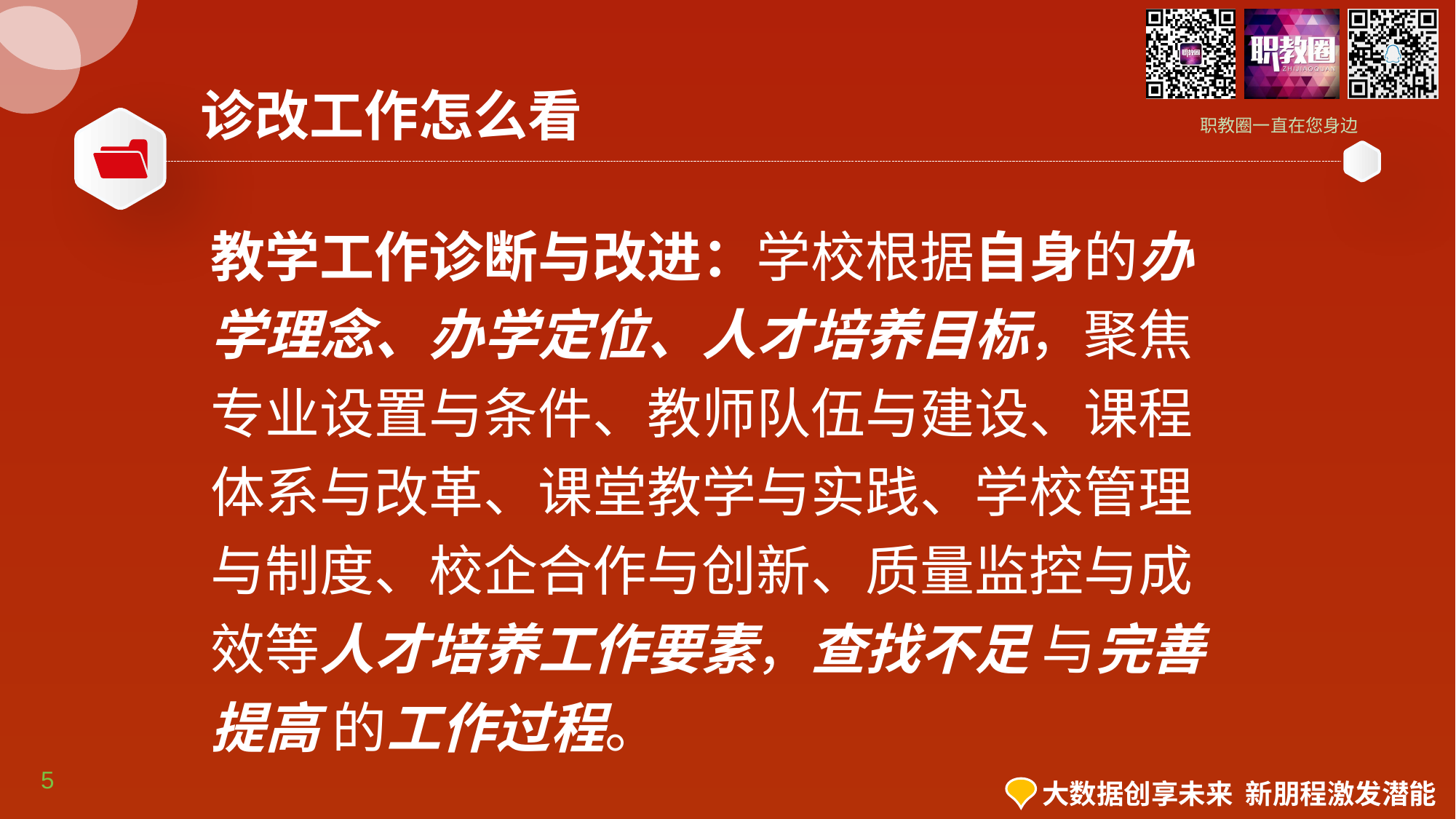

诊改工作怎么看
教学工作诊断与改进：学校根据自身的办学理念、办学定位、人才培养目标，聚焦专业设置与条件、教师队伍与建设、课程体系与改革、课堂教学与实践、学校管理与制度、校企合作与创新、质量监控与成效等人才培养工作要素，查找不足 与完善提高 的工作过程。